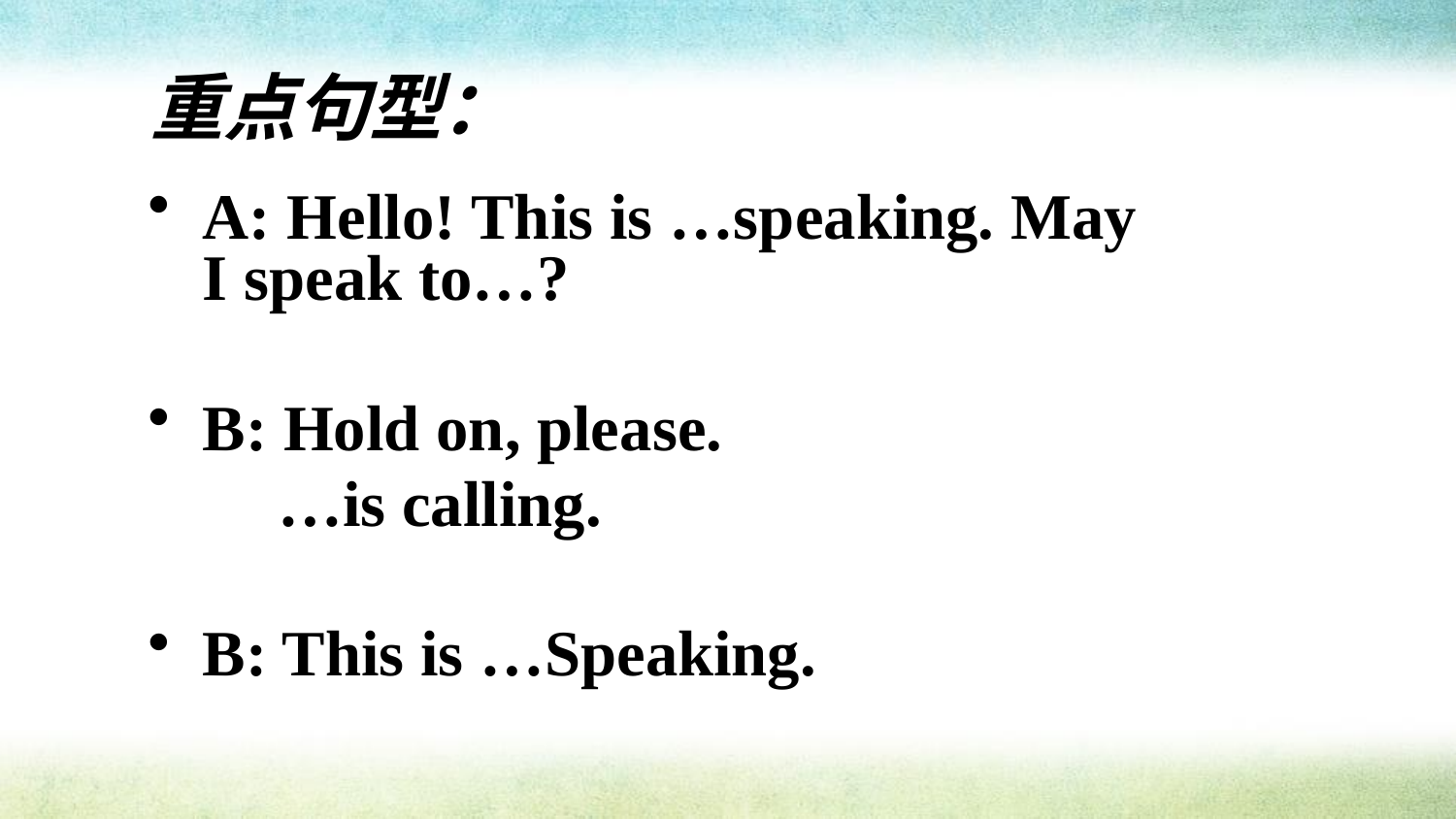

重点句型：
#
A: Hello! This is …speaking. May I speak to…?

B: Hold on, please.
        …is calling.

B: This is …Speaking.